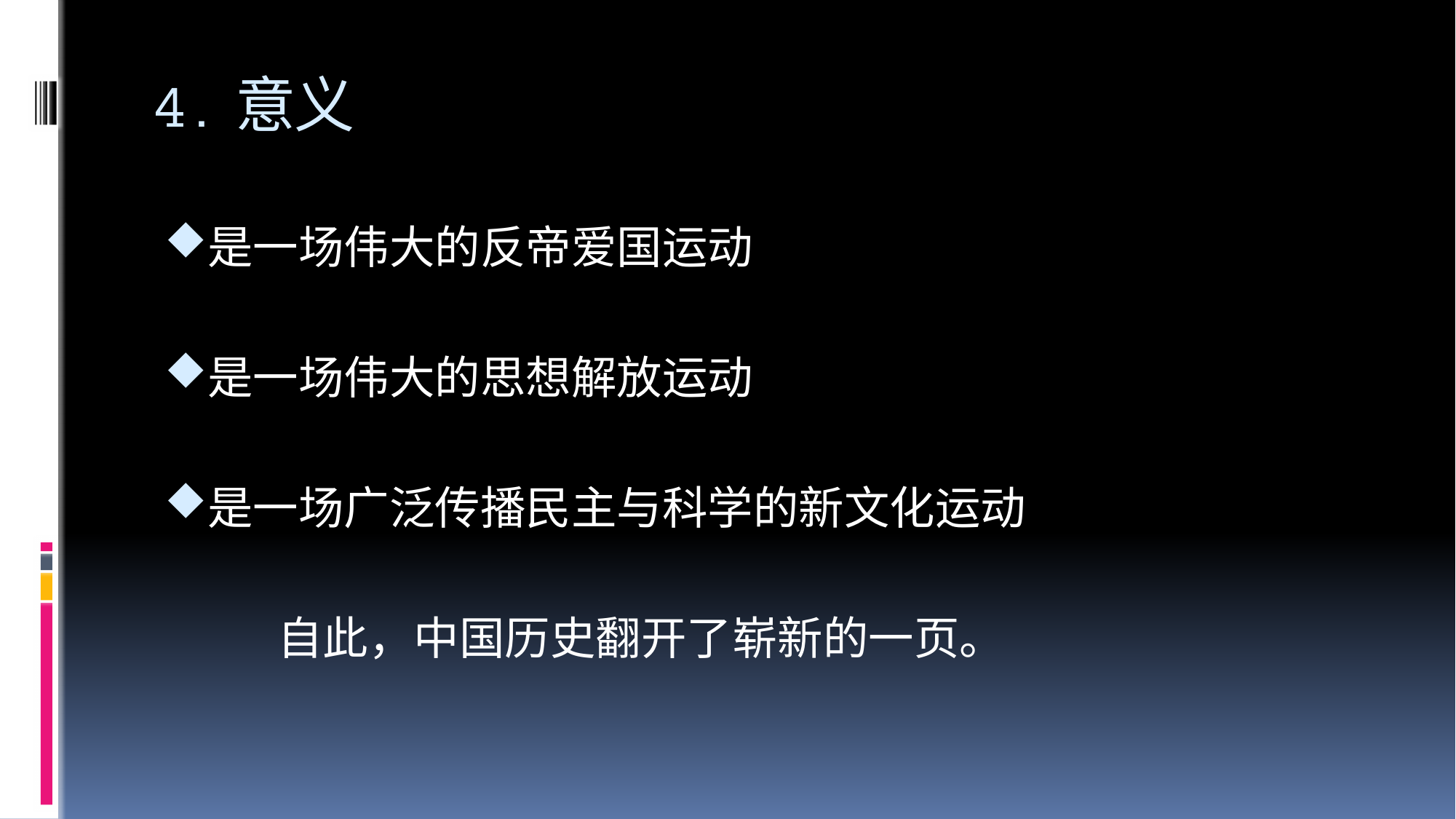

# 4.意义
是一场伟大的反帝爱国运动

是一场伟大的思想解放运动

是一场广泛传播民主与科学的新文化运动

          自此，中国历史翻开了崭新的一页。